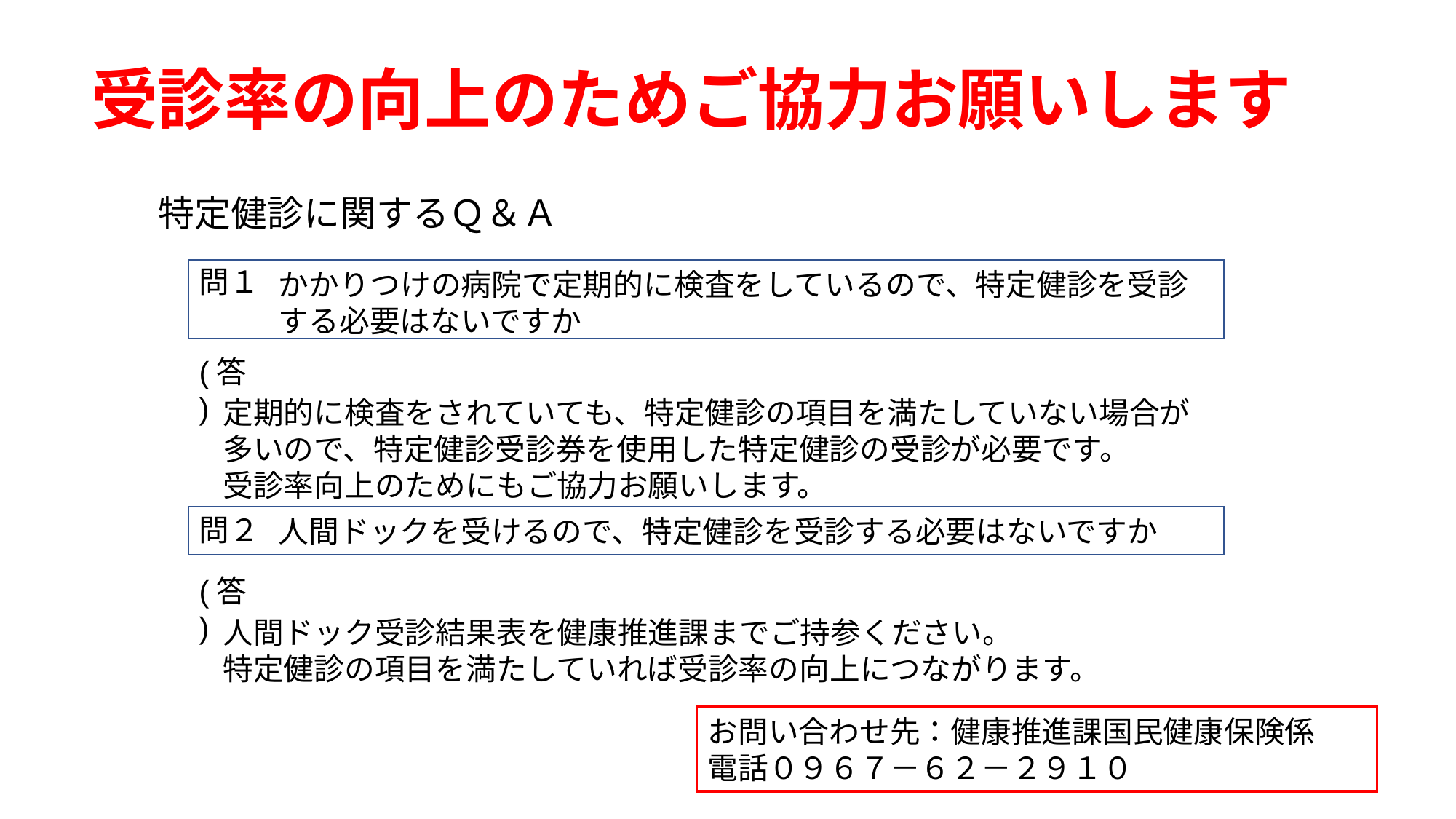

# 受診率の向上のためご協力お願いします
特定健診に関するＱ＆Ａ
問１

かかりつけの病院で定期的に検査をしているので、特定健診を受診する必要はないですか
(答)
定期的に検査をされていても、特定健診の項目を満たしていない場合が多いので、特定健診受診券を使用した特定健診の受診が必要です。
受診率向上のためにもご協力お願いします。
問２

人間ドックを受けるので、特定健診を受診する必要はないですか
(答)
人間ドック受診結果表を健康推進課までご持参ください。
特定健診の項目を満たしていれば受診率の向上につながります。
お問い合わせ先：健康推進課国民健康保険係
電話０９６７－６２－２９１０